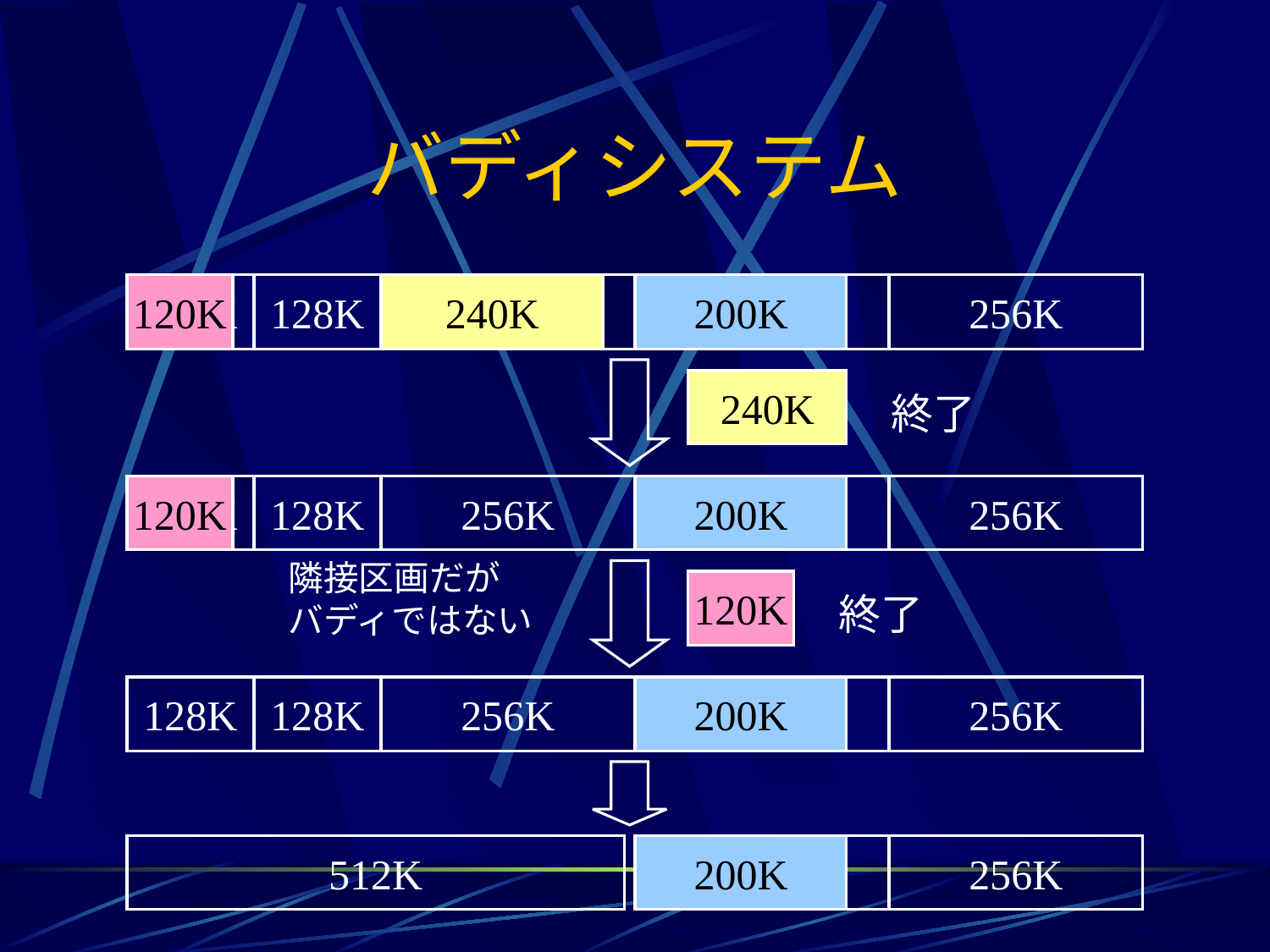

# バディシステム
128K
120K
128K
256K
240K
256K
200K
256K

240K
終了
128K
120K
128K
256K
256K
200K
256K
隣接区画だが
バディではない

120K
終了
128K
128K
256K
256K
200K
256K

512K
256K
200K
256K